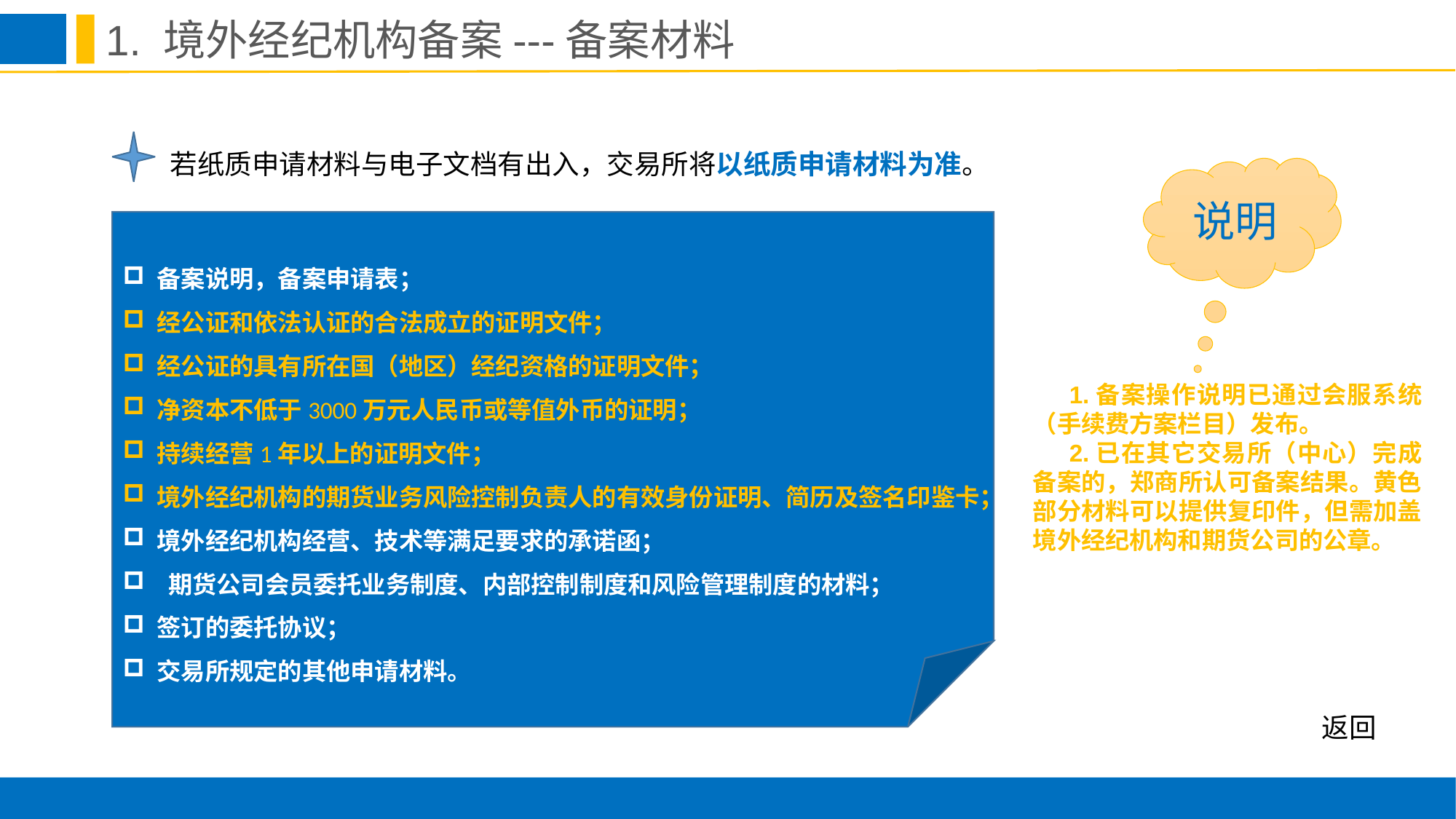

1. 境外经纪机构备案---备案材料

若纸质申请材料与电子文档有出入，交易所将以纸质申请材料为准。

说明

备案说明，备案申请表；
经公证和依法认证的合法成立的证明文件；
经公证的具有所在国（地区）经纪资格的证明文件；
净资本不低于3000万元人民币或等值外币的证明；
持续经营1年以上的证明文件；
境外经纪机构的期货业务风险控制负责人的有效身份证明、简历及签名印鉴卡；
境外经纪机构经营、技术等满足要求的承诺函；
 期货公司会员委托业务制度、内部控制制度和风险管理制度的材料；
签订的委托协议；
交易所规定的其他申请材料。
1.备案操作说明已通过会服系统（手续费方案栏目）发布。
2.已在其它交易所（中心）完成备案的，郑商所认可备案结果。黄色部分材料可以提供复印件，但需加盖境外经纪机构和期货公司的公章。
返回